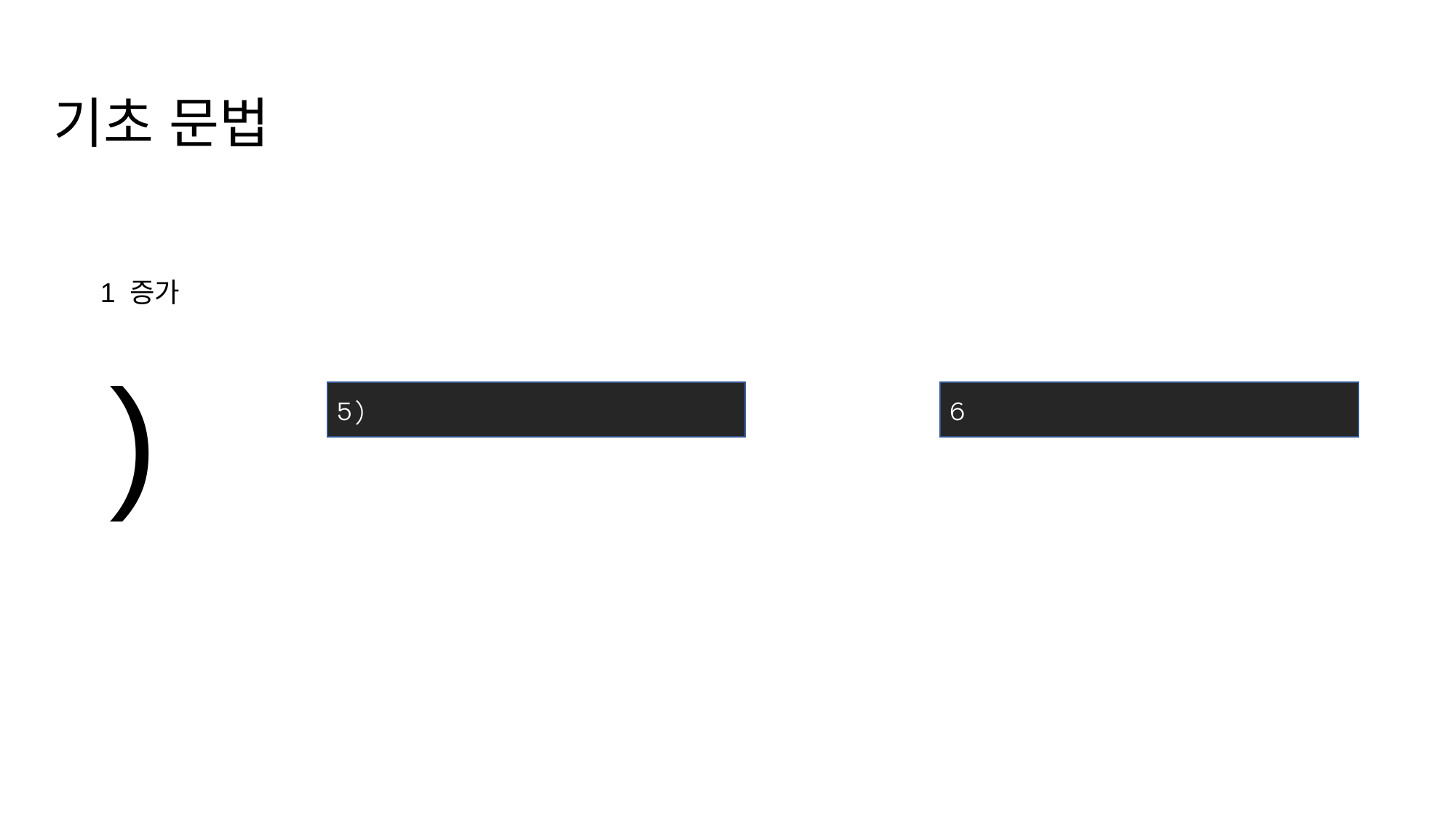

기초 문법
)
1 증가
5)
6